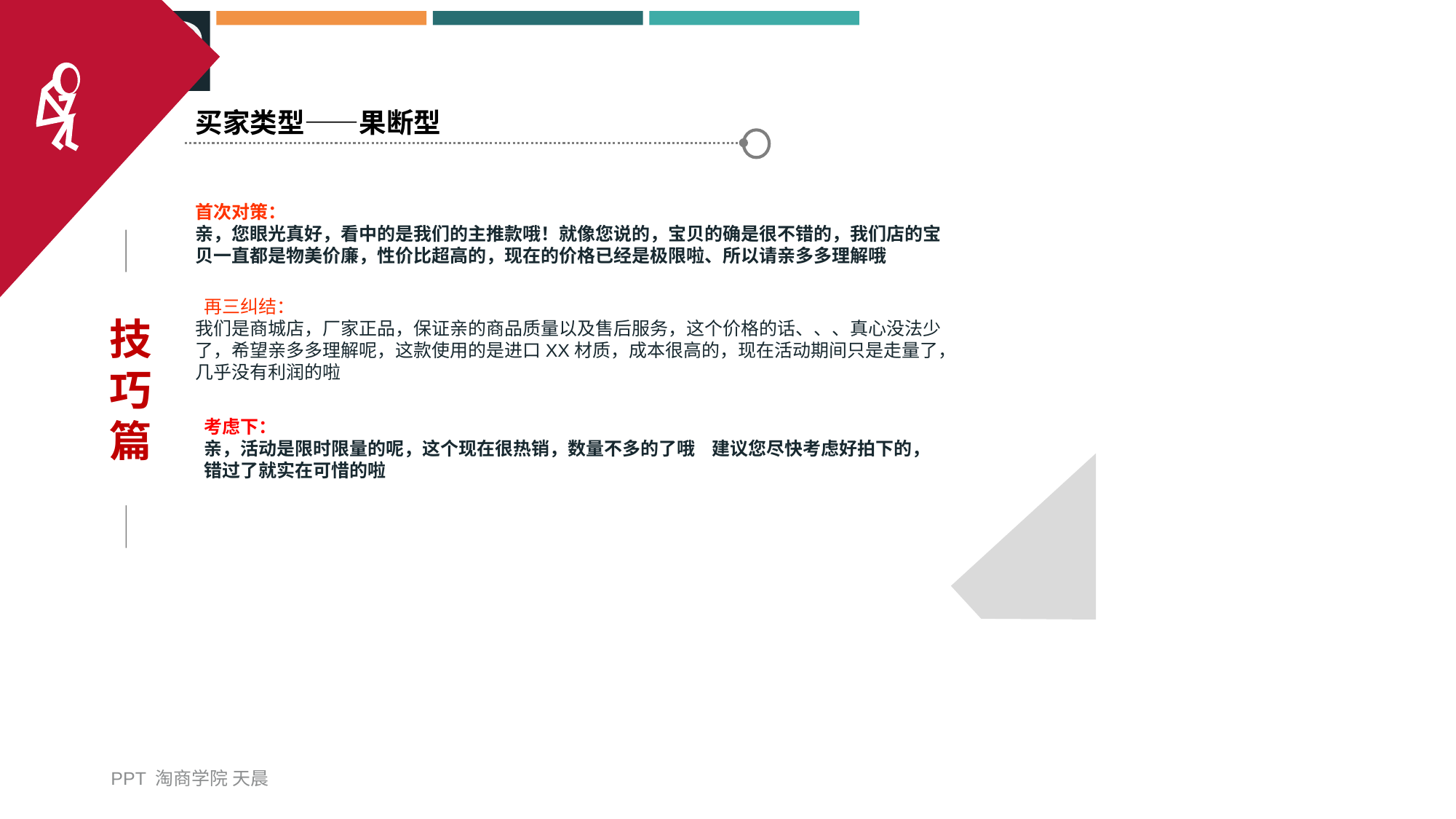

买家类型——果断型

首次对策：
亲，您眼光真好，看中的是我们的主推款哦！就像您说的，宝贝的确是很不错的，我们店的宝贝一直都是物美价廉，性价比超高的，现在的价格已经是极限啦、所以请亲多多理解哦

技巧篇
 再三纠结：
我们是商城店，厂家正品，保证亲的商品质量以及售后服务，这个价格的话、、、真心没法少了，希望亲多多理解呢，这款使用的是进口XX材质，成本很高的，现在活动期间只是走量了，几乎没有利润的啦
考虑下：
亲，活动是限时限量的呢，这个现在很热销，数量不多的了哦    建议您尽快考虑好拍下的，错过了就实在可惜的啦

PPT 淘商学院 天晨